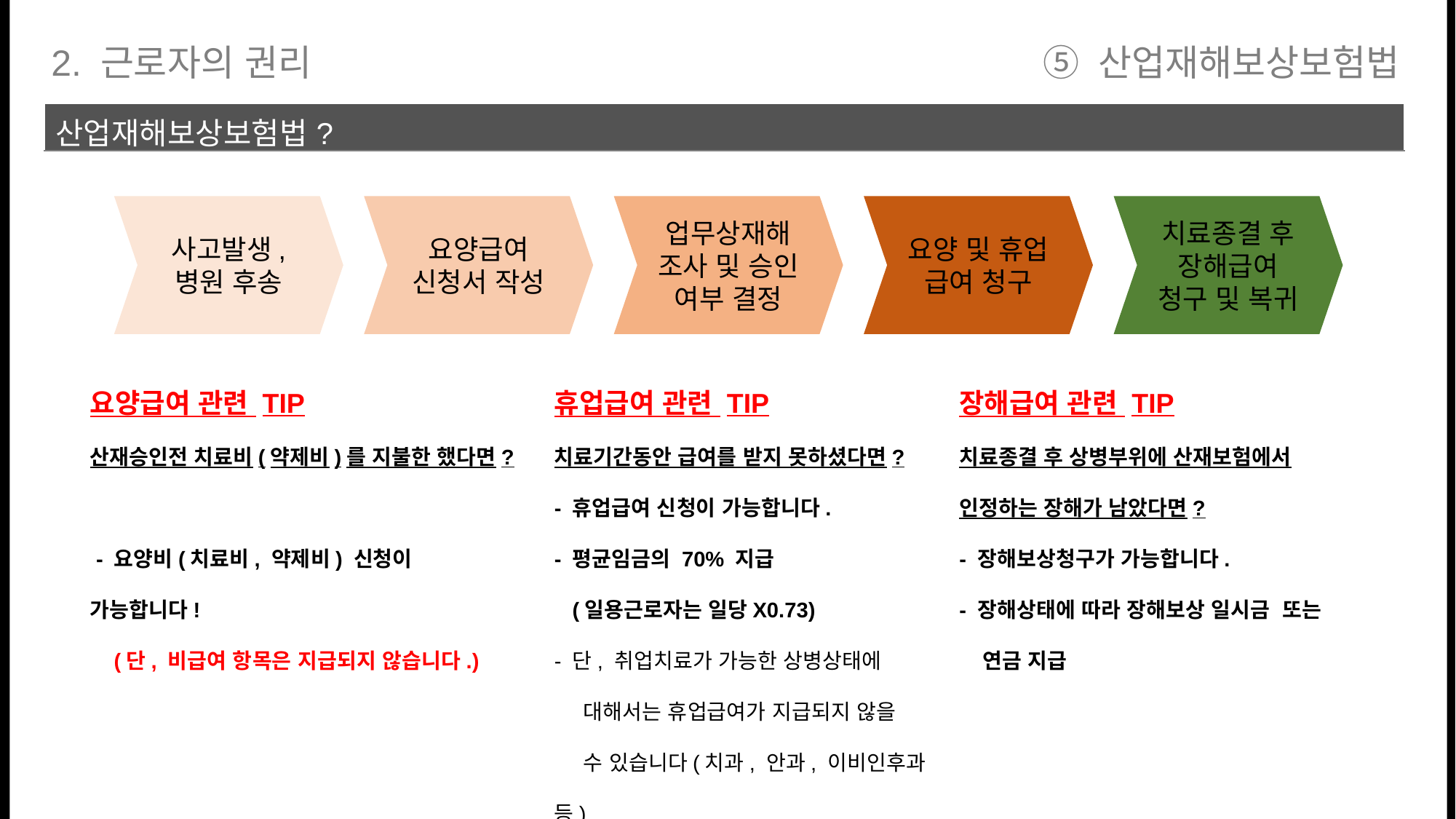

⑤ 산업재해보상보험법
2. 근로자의 권리
| 산업재해보상보험법? |
| --- |
|  |
사고발생,
병원 후송
요양급여
신청서 작성
업무상재해
조사 및 승인 여부 결정
요양 및 휴업
급여 청구
치료종결 후
장해급여
청구 및 복귀
요양급여 관련 TIP
산재승인전 치료비(약제비)를 지불한 했다면?
 - 요양비(치료비, 약제비) 신청이 가능합니다!
    (단, 비급여 항목은 지급되지 않습니다.)
휴업급여 관련 TIP
치료기간동안 급여를 받지 못하셨다면?
- 휴업급여 신청이 가능합니다.
- 평균임금의 70% 지급
   (일용근로자는 일당X0.73)
- 단, 취업치료가 가능한 상병상태에
    대해서는 휴업급여가 지급되지 않을
    수 있습니다(치과, 안과, 이비인후과 등)
장해급여 관련 TIP
치료종결 후 상병부위에 산재보험에서 인정하는 장해가 남았다면?
- 장해보상청구가 가능합니다.
- 장해상태에 따라 장해보상 일시금  또는
   연금 지급